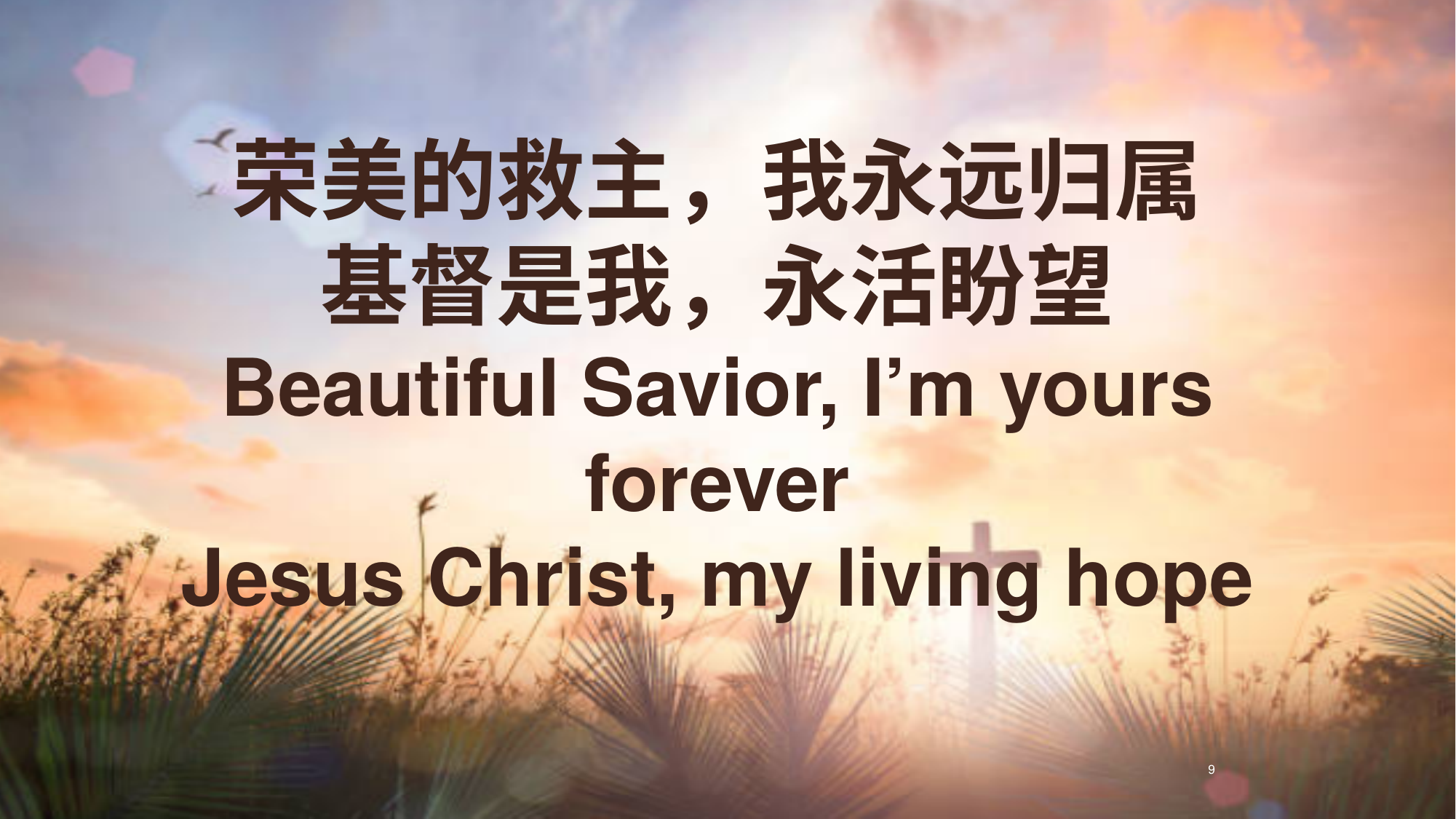

荣美的救主，我永远归属
基督是我，永活盼望
Beautiful Savior, I’m yours forever
Jesus Christ, my living hope
9